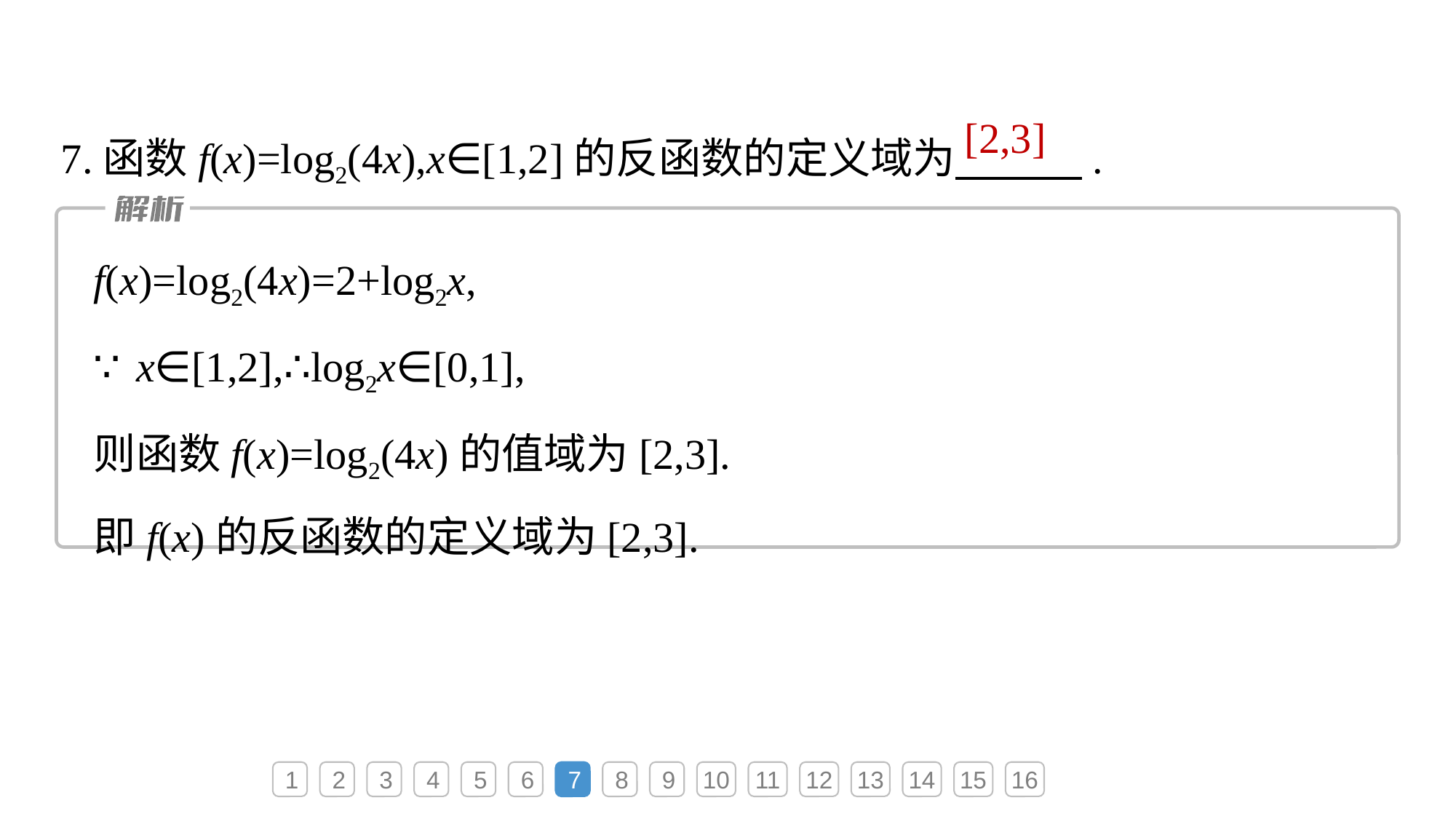

7.函数f(x)=log2(4x),x∈[1,2]的反函数的定义域为　　　.
[2,3]

f(x)=log2(4x)=2+log2x,
∵x∈[1,2],∴log2x∈[0,1],
则函数f(x)=log2(4x)的值域为[2,3].
即f(x)的反函数的定义域为[2,3].
1
2
3
4
5
6
7
8
9
10
11
12
13
14
15
16